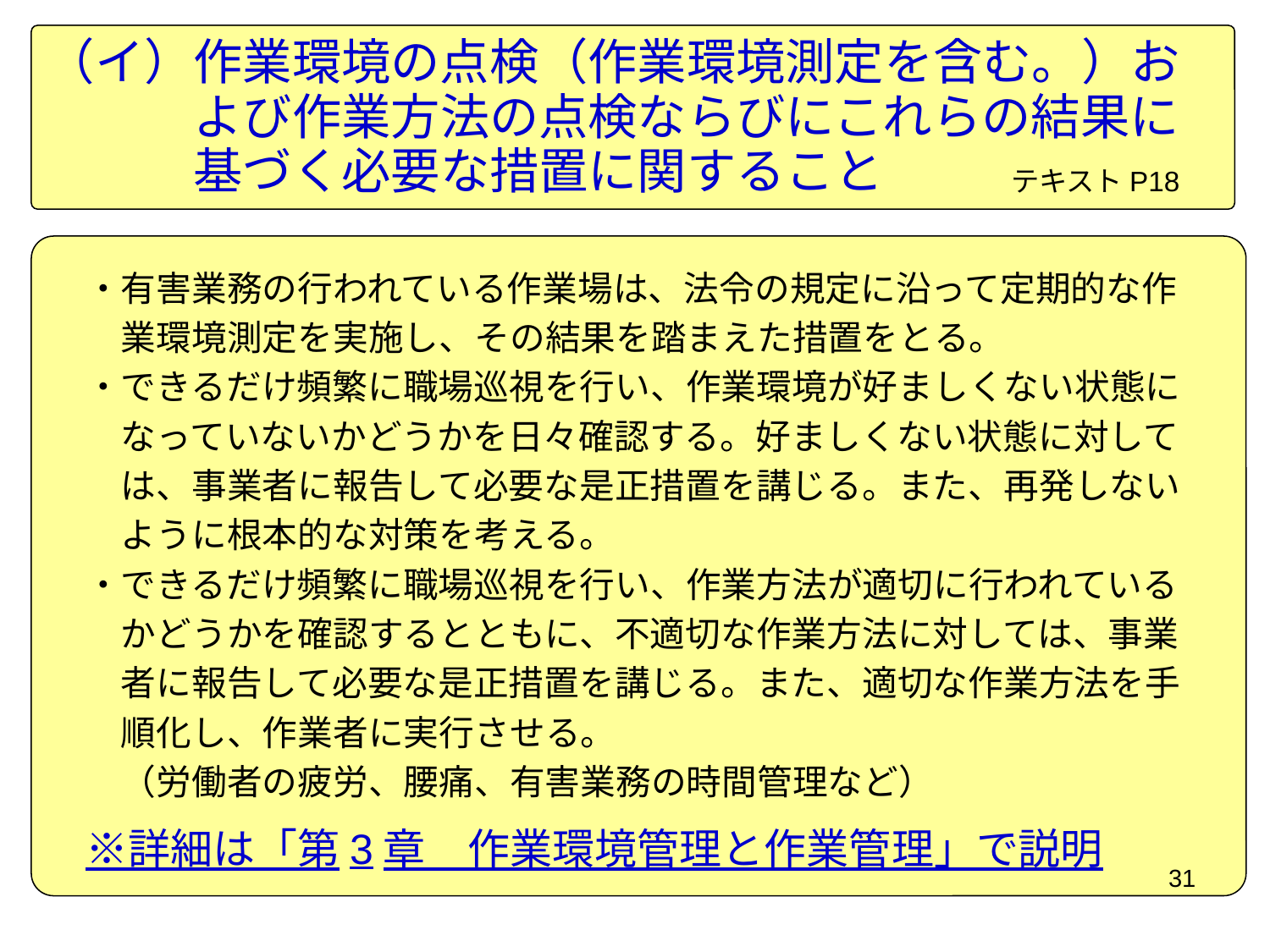

（イ）作業環境の点検（作業環境測定を含む。）お
　　　よび作業方法の点検ならびにこれらの結果に
　　　基づく必要な措置に関すること
テキストP18
　・有害業務の行われている作業場は、法令の規定に沿って定期的な作
　　業環境測定を実施し、その結果を踏まえた措置をとる。
　・できるだけ頻繁に職場巡視を行い、作業環境が好ましくない状態に
　　なっていないかどうかを日々確認する。好ましくない状態に対して
　　は、事業者に報告して必要な是正措置を講じる。また、再発しない
　　ように根本的な対策を考える。
　・できるだけ頻繁に職場巡視を行い、作業方法が適切に行われている
　　かどうかを確認するとともに、不適切な作業方法に対しては、事業
　　者に報告して必要な是正措置を講じる。また、適切な作業方法を手
　　順化し、作業者に実行させる。
　　（労働者の疲労、腰痛、有害業務の時間管理など）
　※詳細は「第3章　作業環境管理と作業管理」で説明
31